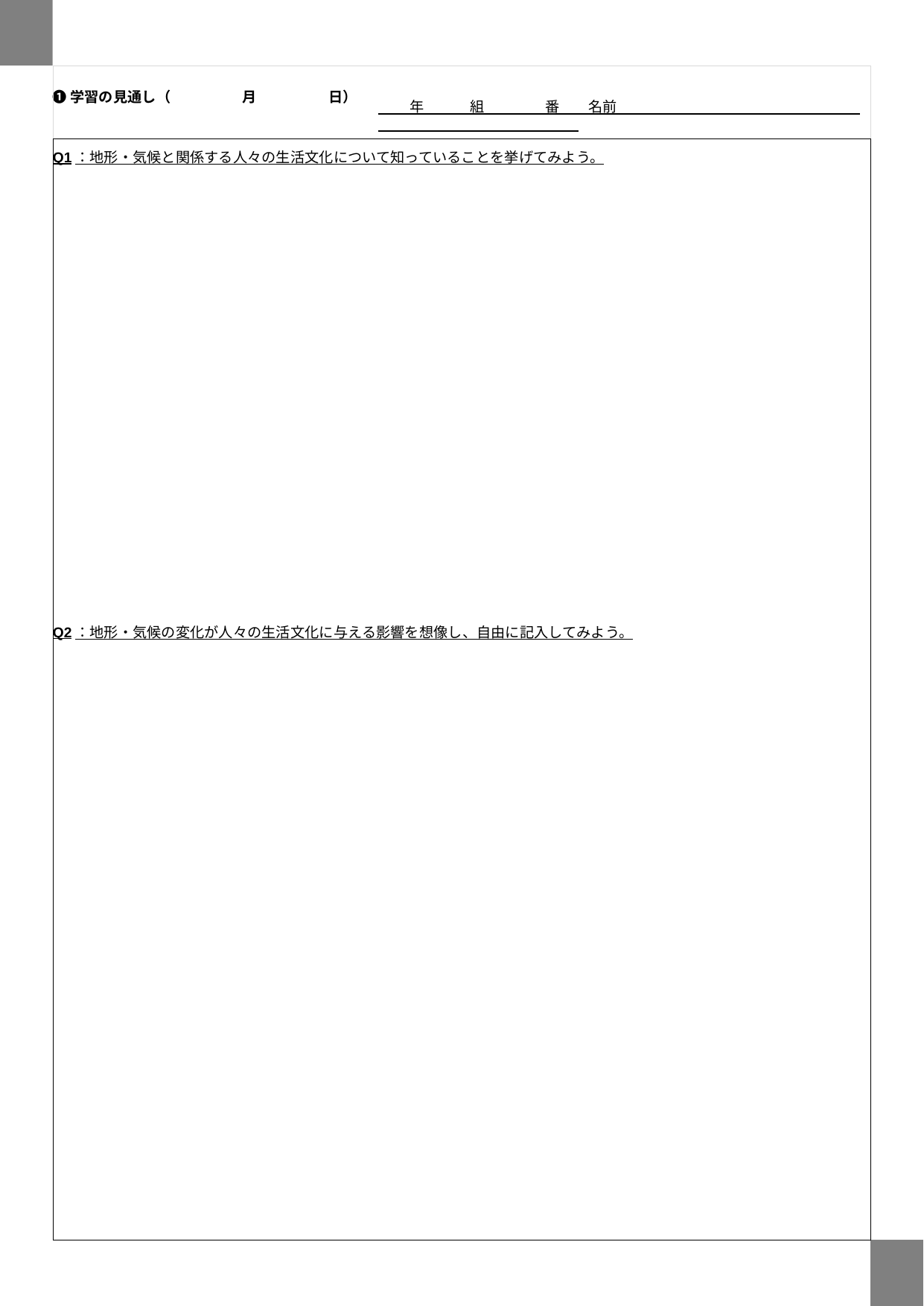

❶学習の見通し（　　　　　月　　　　　日）
　 　年　　　 組　　　　 番　　名前　　　　　　　　　　　　　　　　　　　　　　　　　　　　　　■
Q1：地形・気候と関係する人々の生活文化について知っていることを挙げてみよう。

Q2：地形・気候の変化が人々の生活文化に与える影響を想像し、自由に記入してみよう。